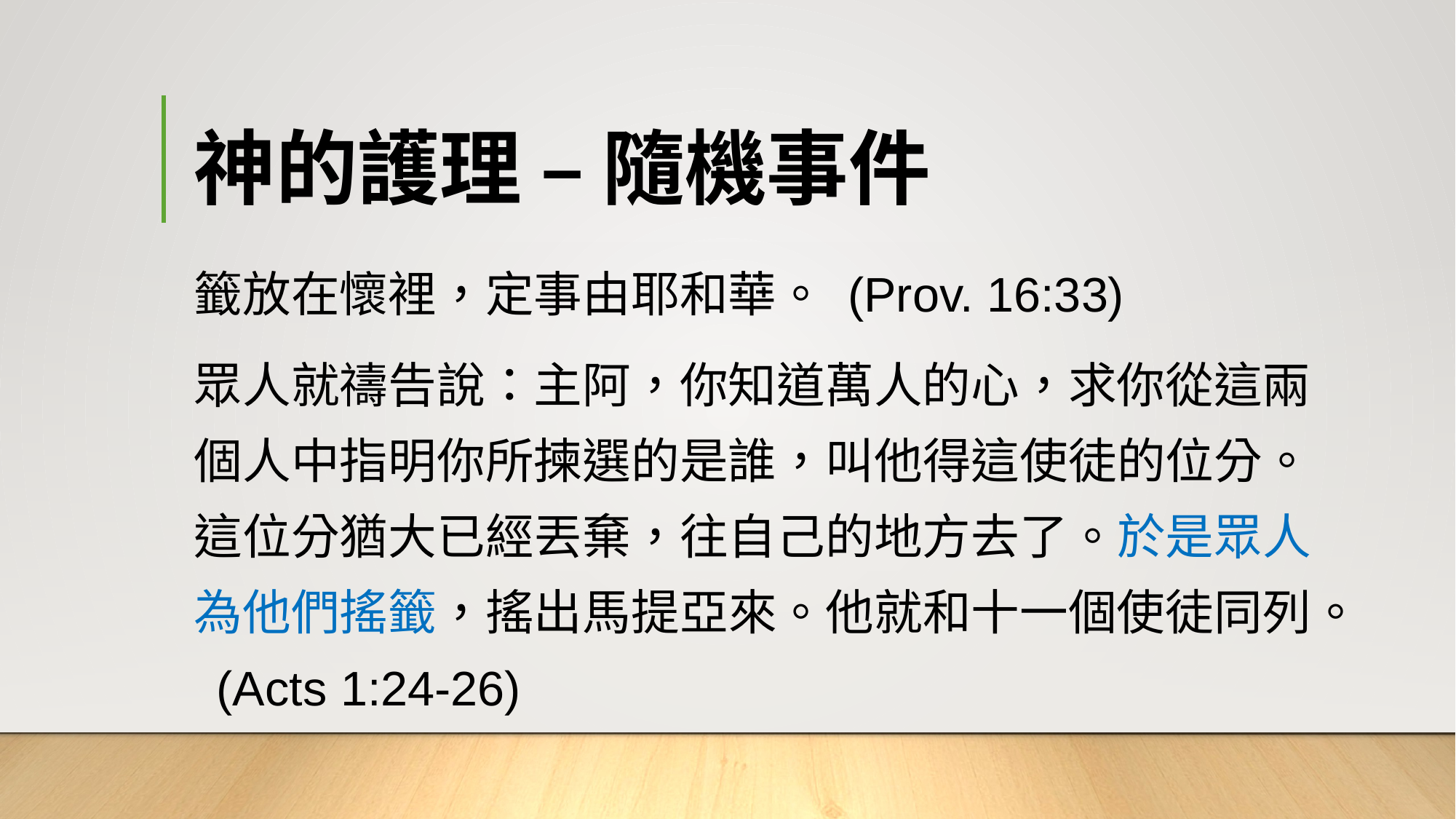

# 神的護理 – 隨機事件
籤放在懷裡，定事由耶和華。 (Prov. 16:33)
眾人就禱告說：主阿，你知道萬人的心，求你從這兩個人中指明你所揀選的是誰，叫他得這使徒的位分。這位分猶大已經丟棄，往自己的地方去了。於是眾人為他們搖籤，搖出馬提亞來。他就和十一個使徒同列。 (Acts 1:24-26)